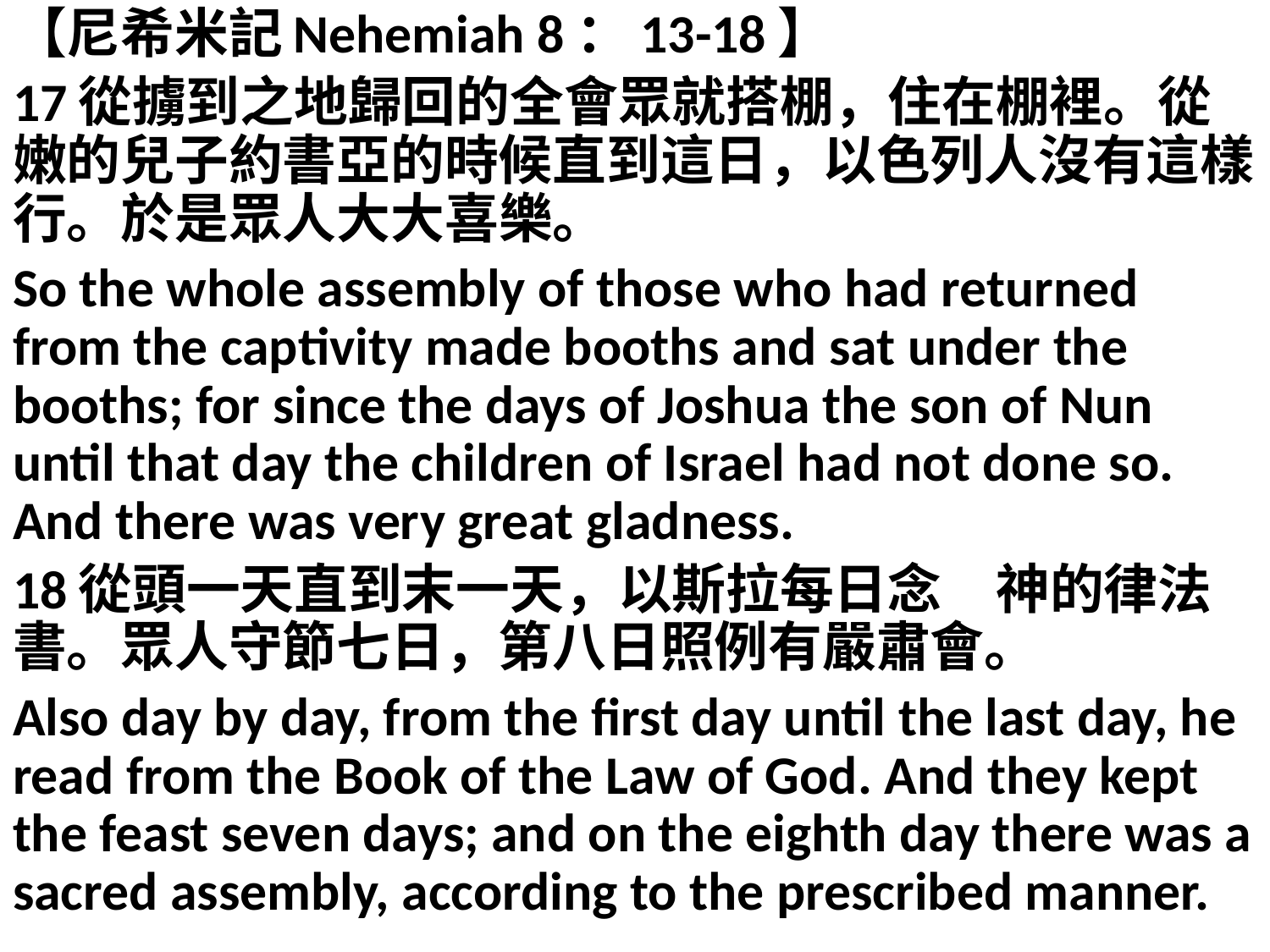

【尼希米記Nehemiah 8：13-18】
17從擄到之地歸回的全會眾就搭棚，住在棚裡。從嫩的兒子約書亞的時候直到這日，以色列人沒有這樣行。於是眾人大大喜樂。
So the whole assembly of those who had returned from the captivity made booths and sat under the booths; for since the days of Joshua the son of Nun until that day the children of Israel had not done so. And there was very great gladness.
18從頭一天直到末一天，以斯拉每日念　神的律法書。眾人守節七日，第八日照例有嚴肅會。
Also day by day, from the first day until the last day, he read from the Book of the Law of God. And they kept the feast seven days; and on the eighth day there was a sacred assembly, according to the prescribed manner.